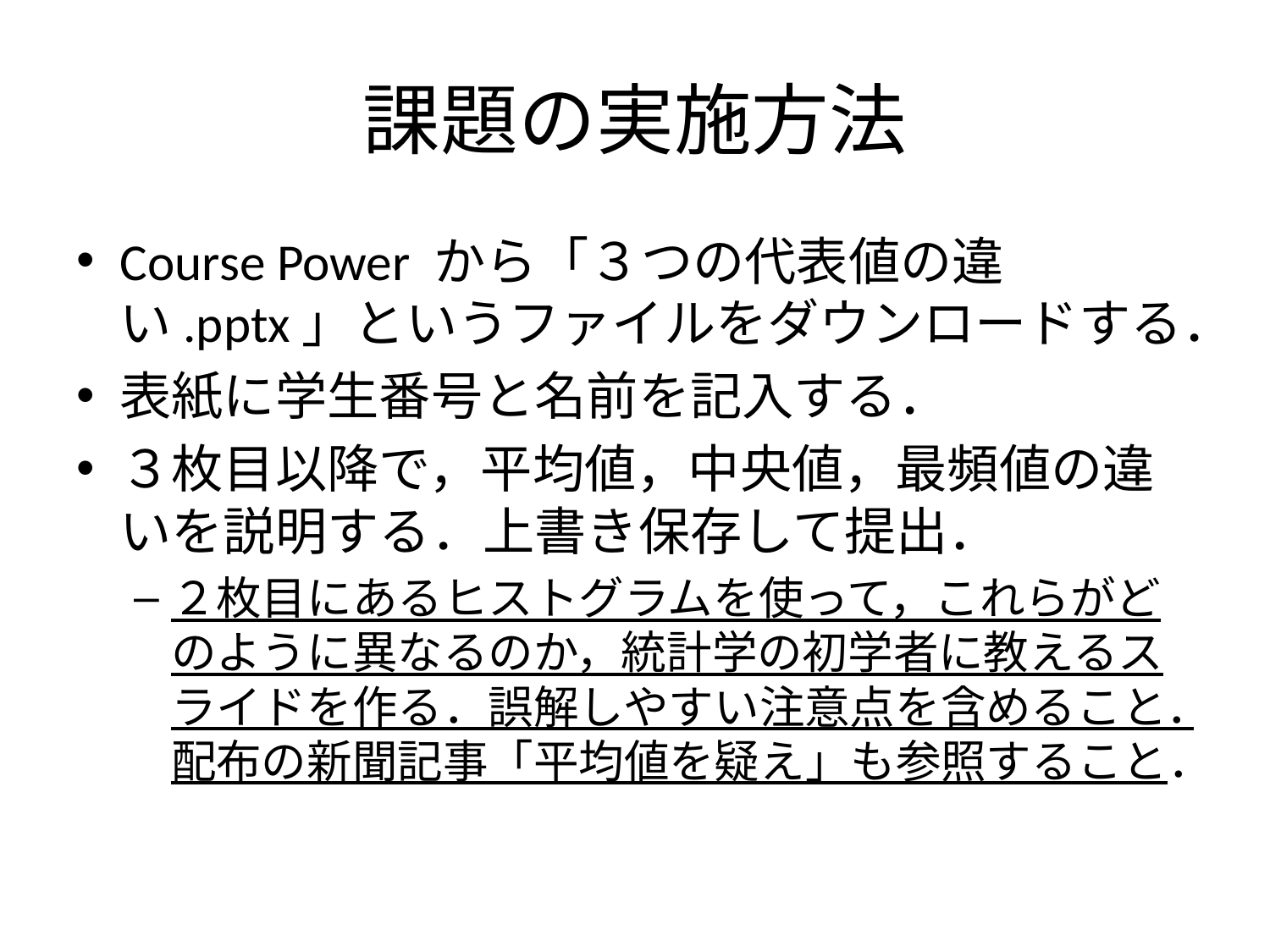

# 課題の実施方法
Course Power から「３つの代表値の違い.pptx」というファイルをダウンロードする．
表紙に学生番号と名前を記入する．
３枚目以降で，平均値，中央値，最頻値の違いを説明する．上書き保存して提出．
２枚目にあるヒストグラムを使って，これらがどのように異なるのか，統計学の初学者に教えるスライドを作る．誤解しやすい注意点を含めること．配布の新聞記事「平均値を疑え」も参照すること．